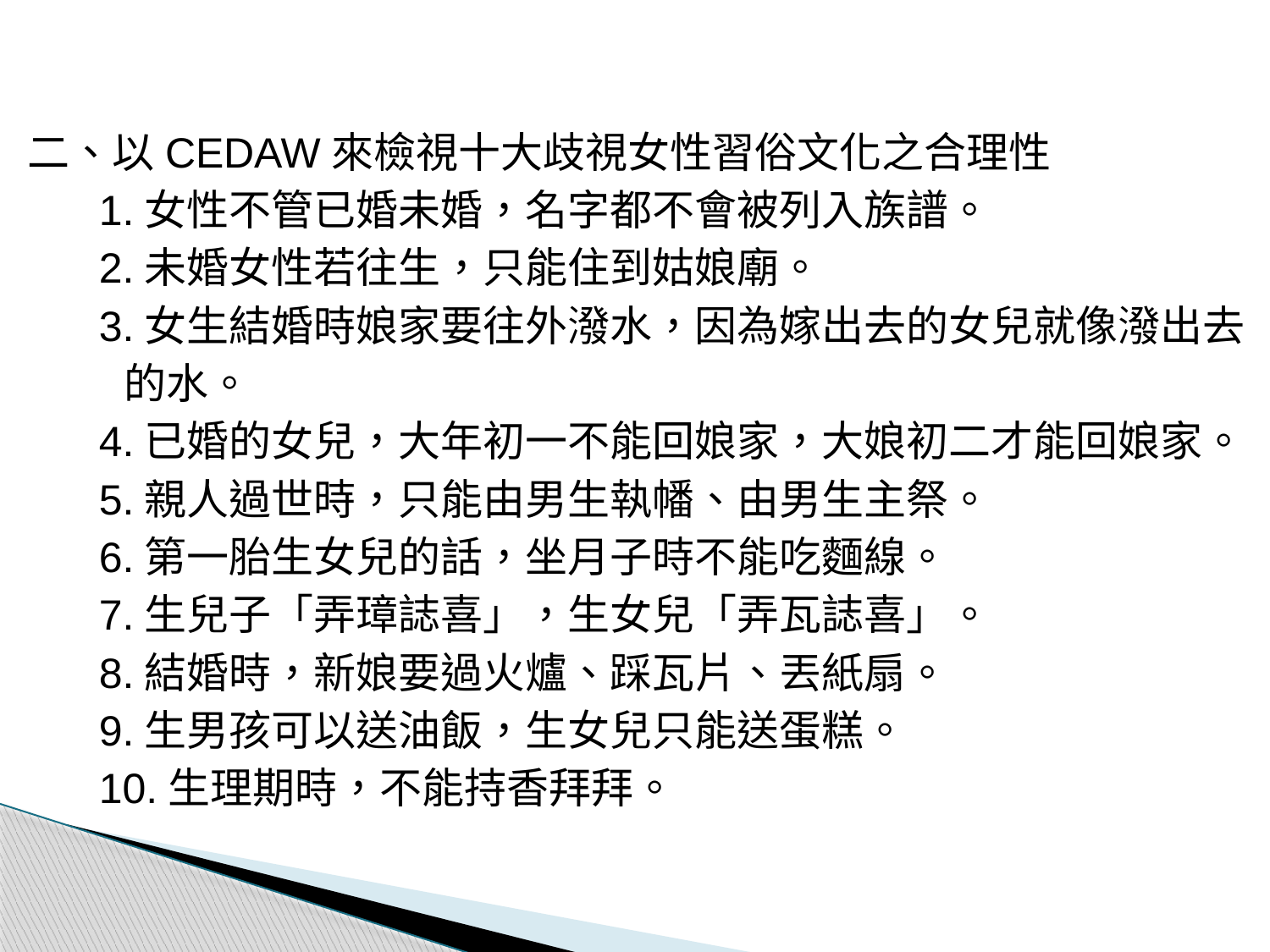

二、以CEDAW來檢視十大歧視女性習俗文化之合理性
      1.女性不管已婚未婚，名字都不會被列入族譜。
      2.未婚女性若往生，只能住到姑娘廟。
      3.女生結婚時娘家要往外潑水，因為嫁出去的女兒就像潑出去
         的水。
      4.已婚的女兒，大年初一不能回娘家，大娘初二才能回娘家。
      5.親人過世時，只能由男生執幡、由男生主祭。
      6.第一胎生女兒的話，坐月子時不能吃麵線。
      7.生兒子「弄璋誌喜」，生女兒「弄瓦誌喜」。
      8.結婚時，新娘要過火爐、踩瓦片、丟紙扇。
      9.生男孩可以送油飯，生女兒只能送蛋糕。
      10.生理期時，不能持香拜拜。